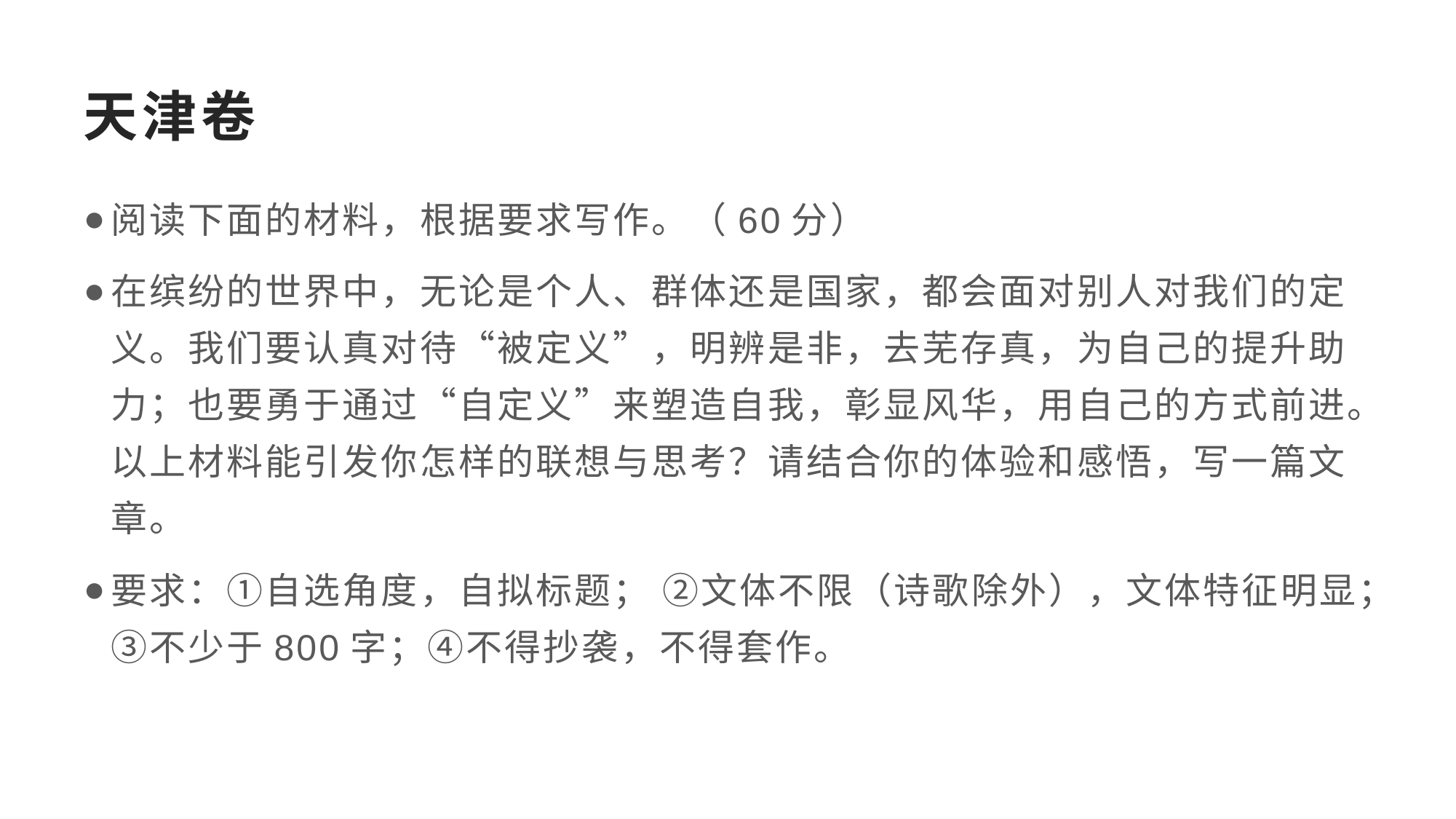

# 天津卷
阅读下面的材料，根据要求写作。（60分）
在缤纷的世界中，无论是个人、群体还是国家，都会面对别人对我们的定义。我们要认真对待“被定义”，明辨是非，去芜存真，为自己的提升助力；也要勇于通过“自定义”来塑造自我，彰显风华，用自己的方式前进。以上材料能引发你怎样的联想与思考？请结合你的体验和感悟，写一篇文章。
要求：①自选角度，自拟标题； ②文体不限（诗歌除外），文体特征明显；③不少于800字；④不得抄袭，不得套作。